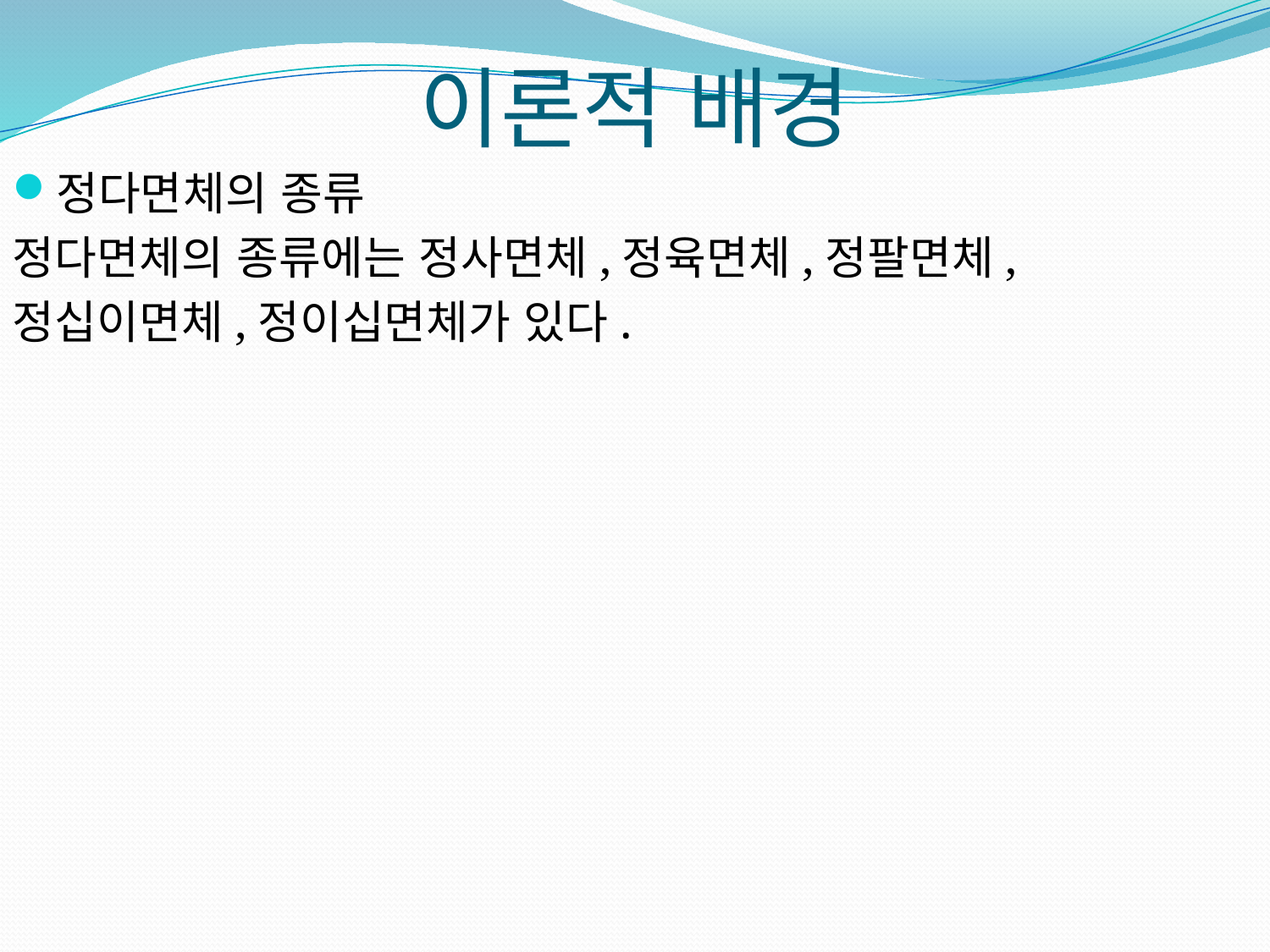

# 이론적 배경
정다면체의 종류
정다면체의 종류에는 정사면체,정육면체,정팔면체,
정십이면체,정이십면체가 있다.